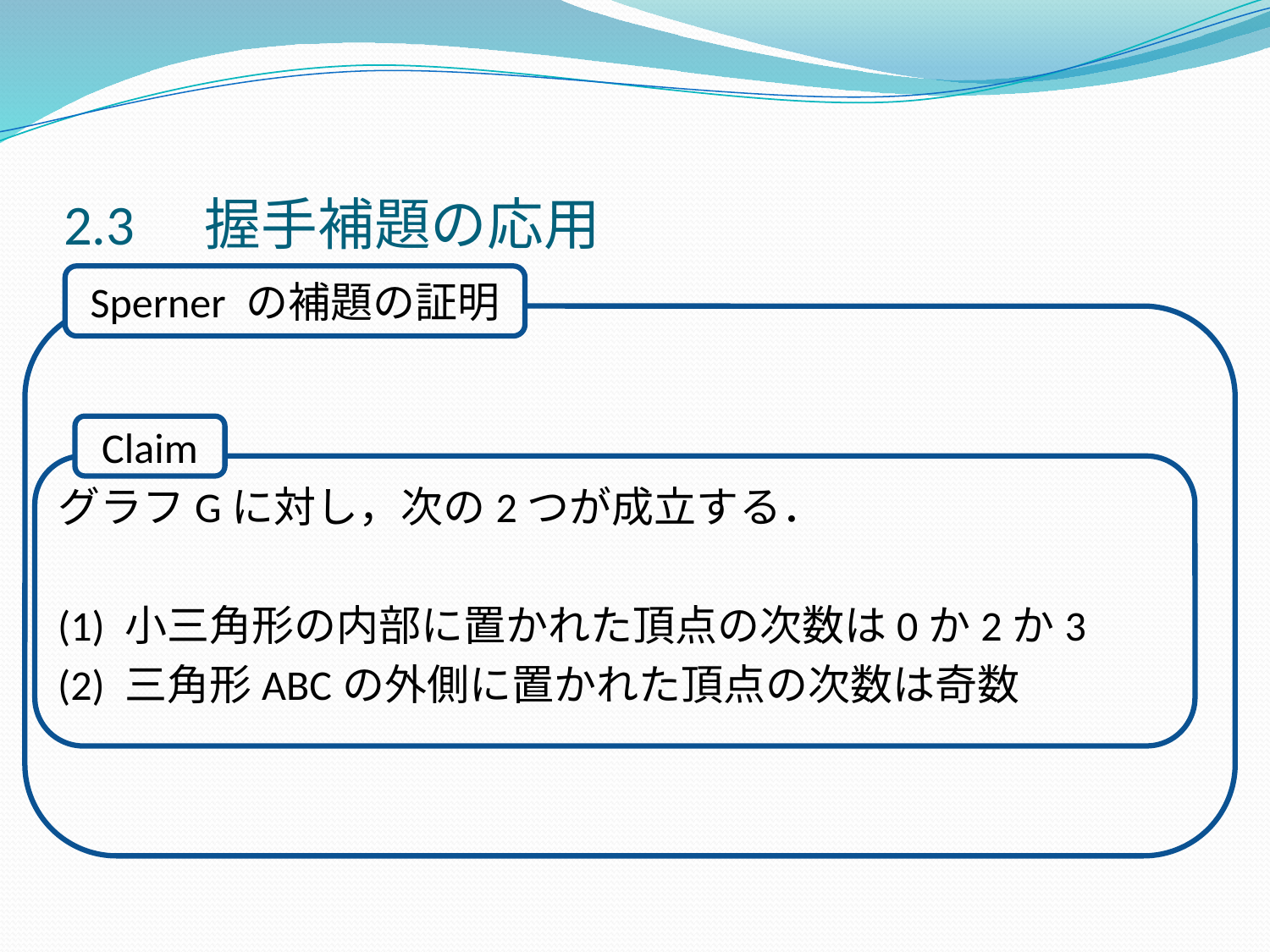

# 2.3　握手補題の応用
Sperner の補題の証明

グラフGに対し，次の2つが成立する．

(1) 小三角形の内部に置かれた頂点の次数は0か2か3
(2) 三角形ABCの外側に置かれた頂点の次数は奇数

Claim